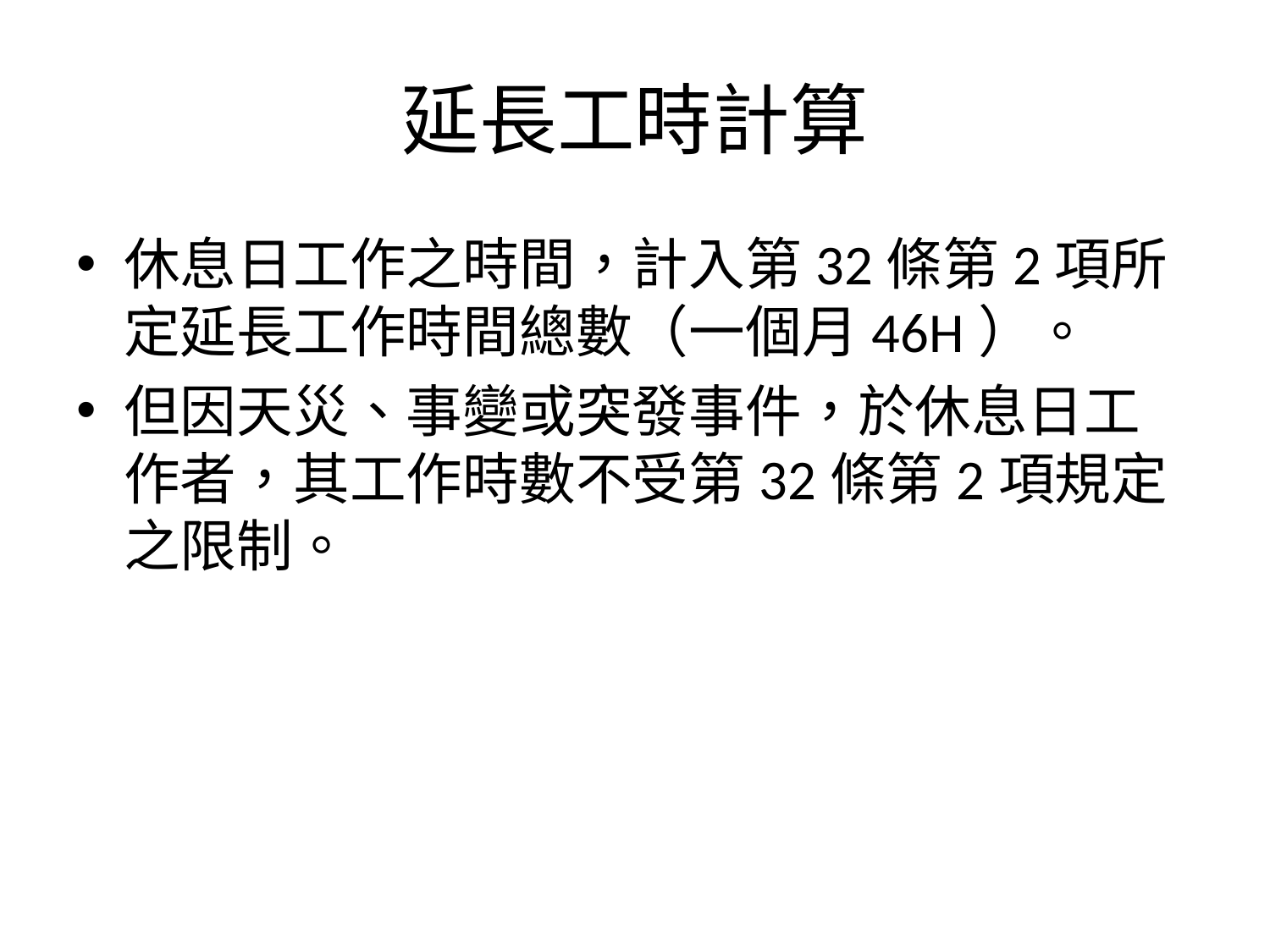

# 延長工時計算
休息日工作之時間，計入第32條第2項所定延長工作時間總數（一個月46H）。
但因天災、事變或突發事件，於休息日工作者，其工作時數不受第32條第2項規定之限制。